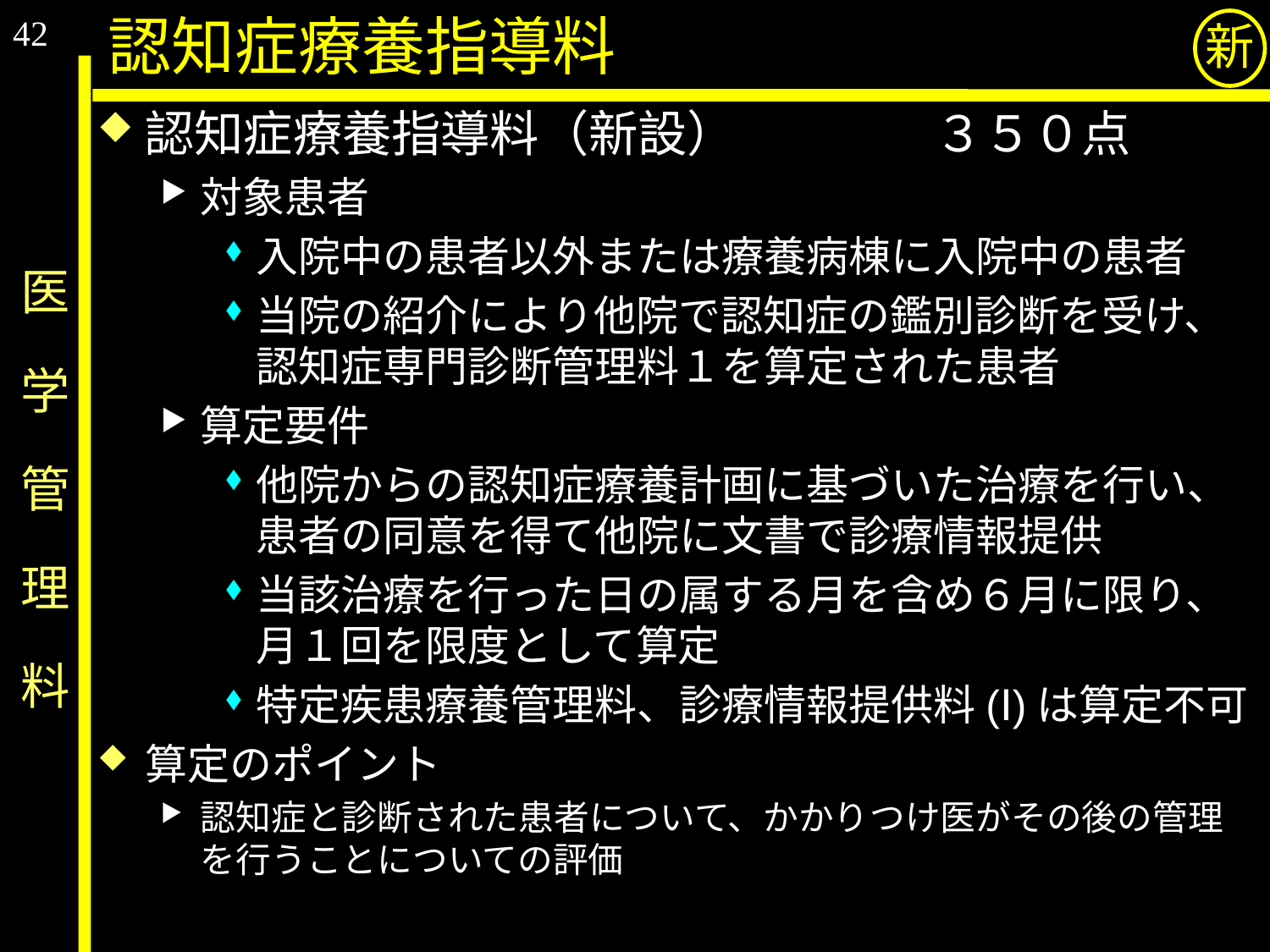

42
認知症療養指導料
新

認知症療養指導料（新設）　　　　３５０点
対象患者
入院中の患者以外または療養病棟に入院中の患者
当院の紹介により他院で認知症の鑑別診断を受け、認知症専門診断管理料１を算定された患者
算定要件
他院からの認知症療養計画に基づいた治療を行い、患者の同意を得て他院に文書で診療情報提供
当該治療を行った日の属する月を含め６月に限り、月１回を限度として算定
特定疾患療養管理料、診療情報提供料(Ⅰ)は算定不可
算定のポイント
認知症と診断された患者について、かかりつけ医がその後の管理を行うことについての評価
# 医　学　管　理　料